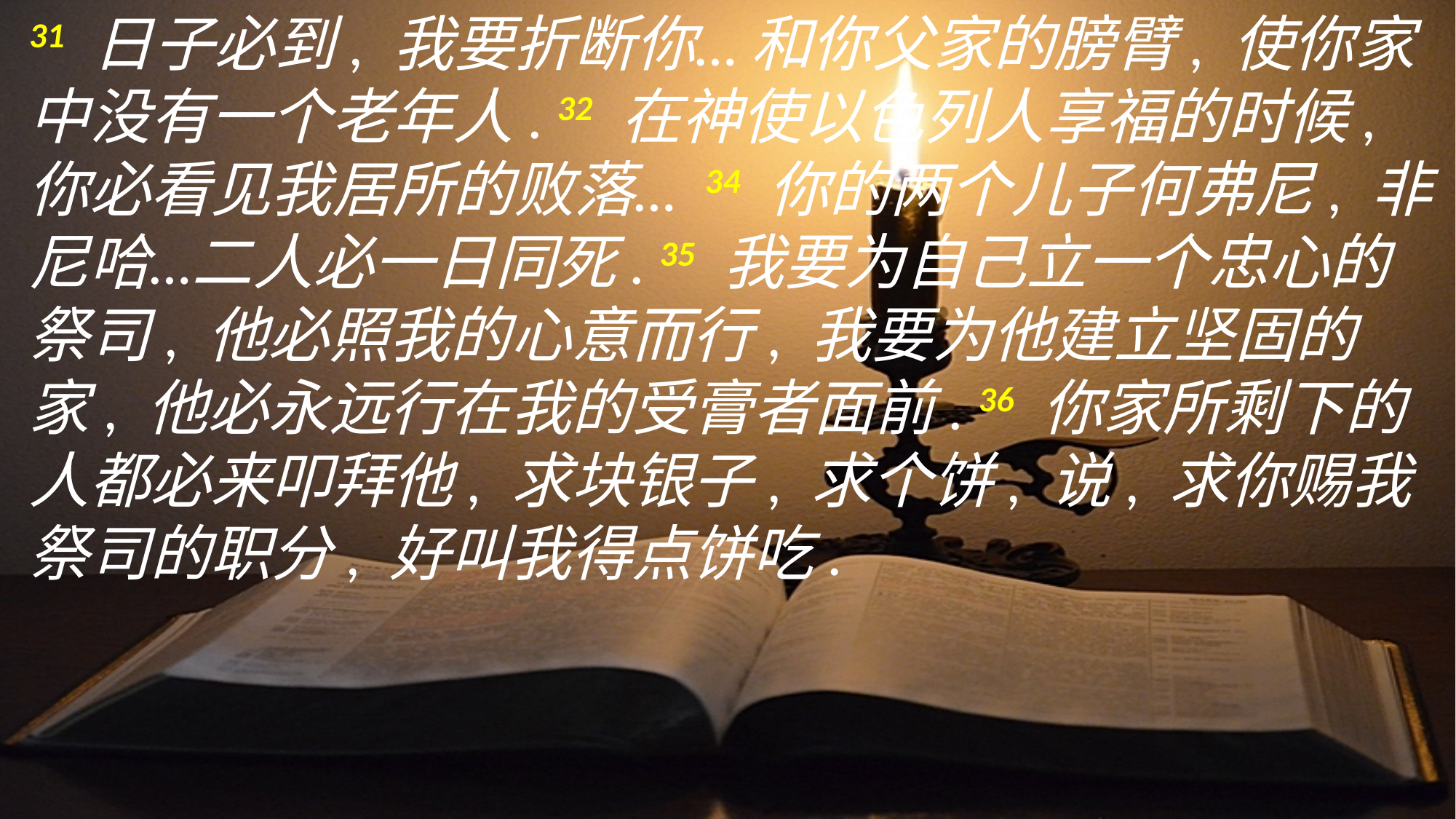

31 日子必到, 我要折断你… 和你父家的膀臂, 使你家中没有一个老年人. 32 在神使以色列人享福的时候,  你必看见我居所的败落… 34 你的两个儿子何弗尼, 非尼哈…二人必一日同死. 35 我要为自己立一个忠心的祭司, 他必照我的心意而行, 我要为他建立坚固的家, 他必永远行在我的受膏者面前. 36 你家所剩下的人都必来叩拜他, 求块银子, 求个饼, 说, 求你赐我祭司的职分, 好叫我得点饼吃.